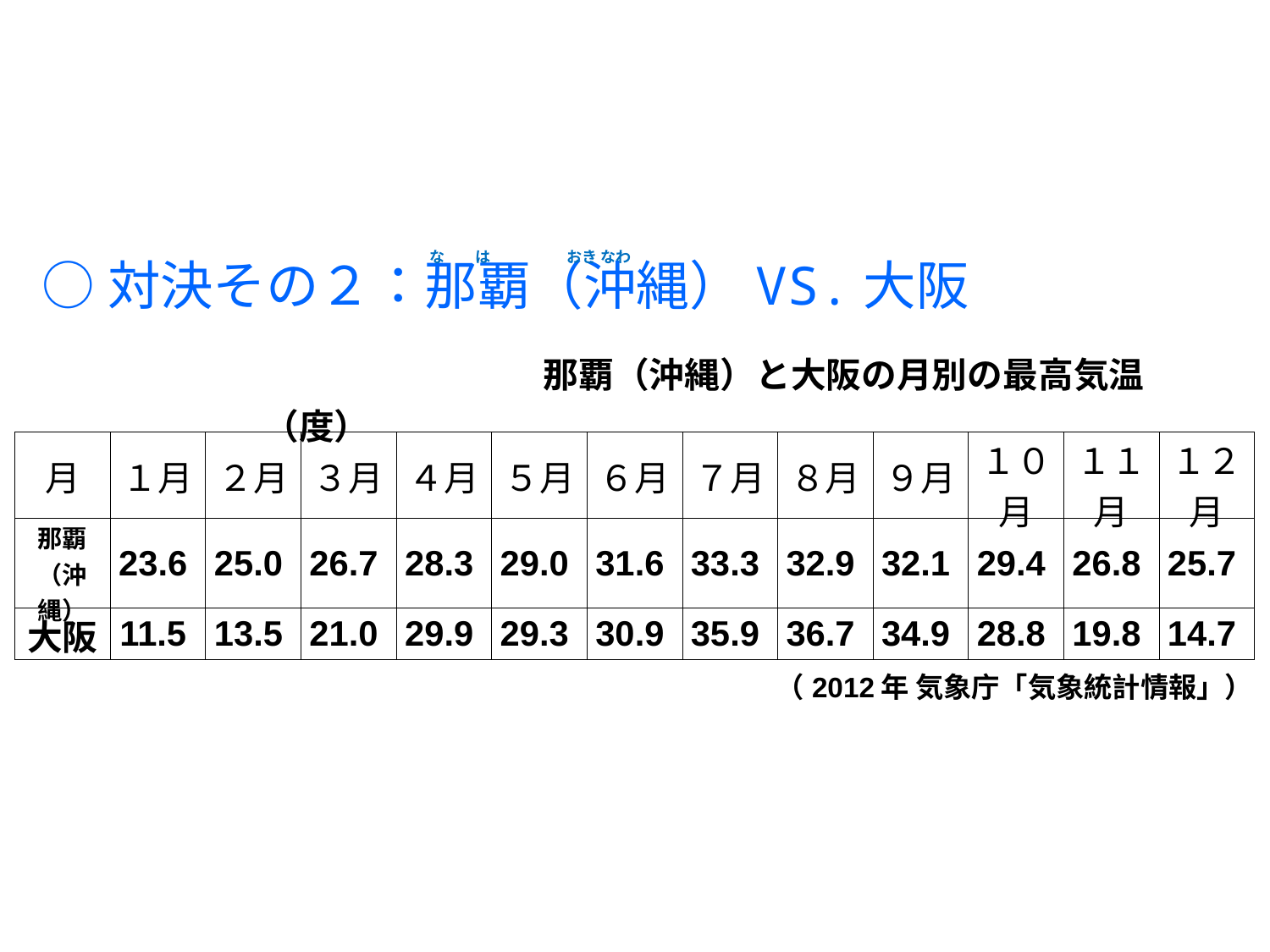

な　　は　　　　　おき なわ
○対決その２：那覇（沖縄）VS.大阪
| 那覇（沖縄）と大阪の月別の最高気温　　　　　　　　　　（度） |  |  |  |  |  |  |  |  |  |  |  |  |
| --- | --- | --- | --- | --- | --- | --- | --- | --- | --- | --- | --- | --- |
| 月 | １月 | ２月 | ３月 | ４月 | ５月 | ６月 | ７月 | ８月 | ９月 | １０月 | １１月 | １２月 |
| 那覇 （沖縄） | 23.6 | 25.0 | 26.7 | 28.3 | 29.0 | 31.6 | 33.3 | 32.9 | 32.1 | 29.4 | 26.8 | 25.7 |
| 大阪 | 11.5 | 13.5 | 21.0 | 29.9 | 29.3 | 30.9 | 35.9 | 36.7 | 34.9 | 28.8 | 19.8 | 14.7 |
| （2012年 気象庁「気象統計情報」） |  |  |  |  |  |  |  |  |  |  |  |  |